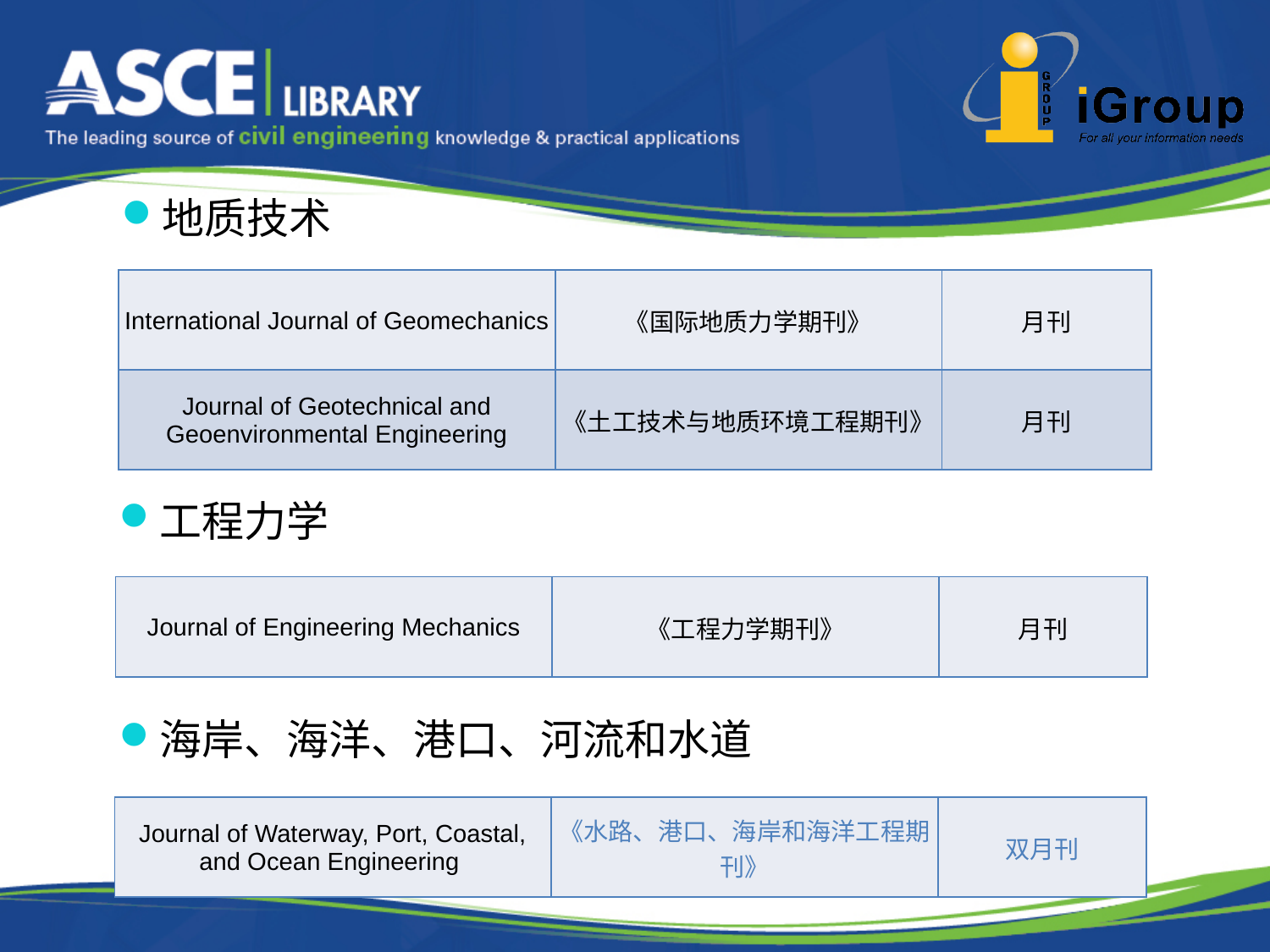

地质技术
| International Journal of Geomechanics | 《国际地质力学期刊》 | 月刊 |
| --- | --- | --- |
| Journal of Geotechnical and Geoenvironmental Engineering | 《土工技术与地质环境工程期刊》 | 月刊 |
工程力学
| Journal of Engineering Mechanics | 《工程力学期刊》 | 月刊 |
| --- | --- | --- |
海岸、海洋、港口、河流和水道
| Journal of Waterway, Port, Coastal, and Ocean Engineering | 《水路、港口、海岸和海洋工程期刊》 | 双月刊 |
| --- | --- | --- |